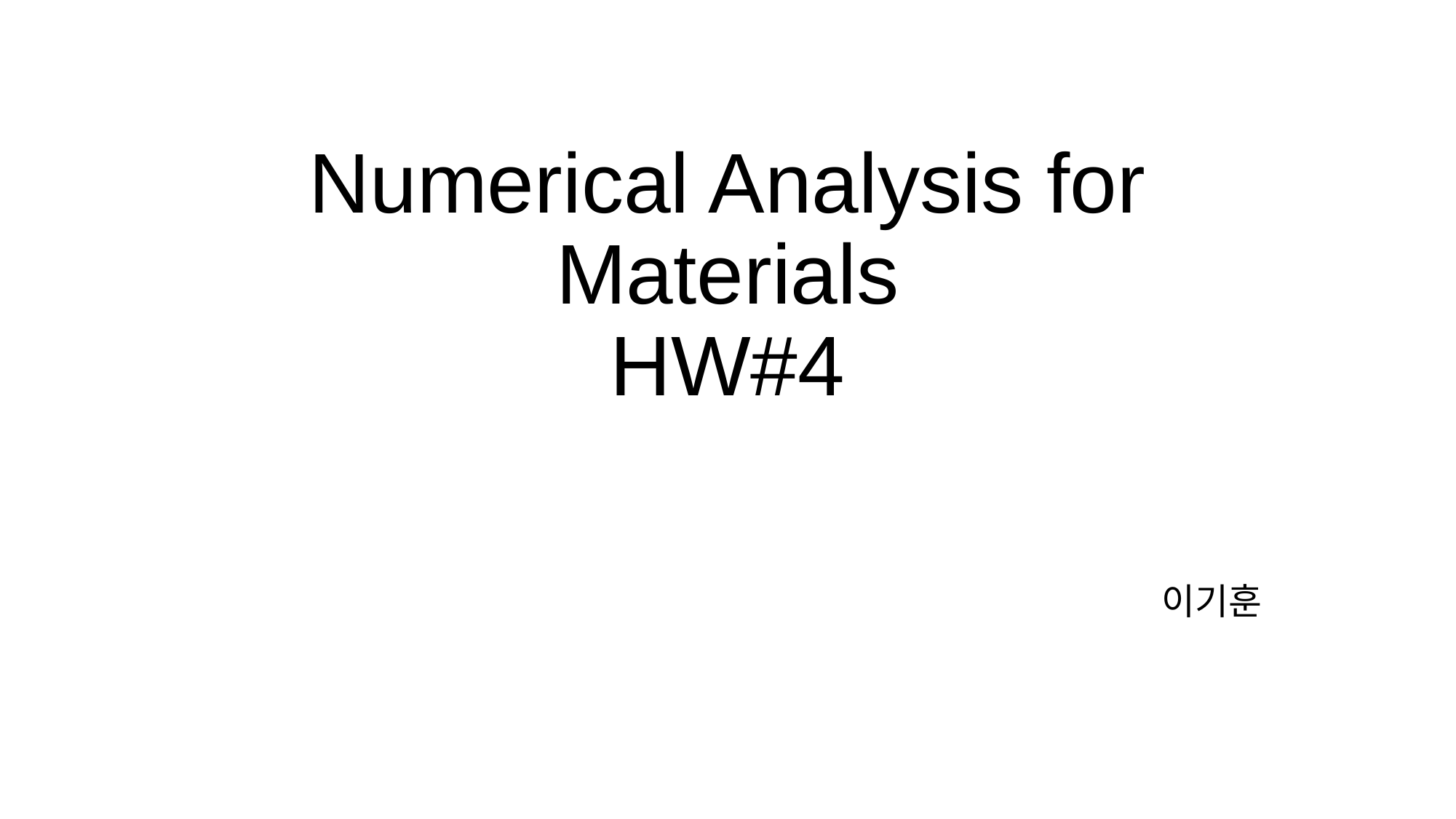

# Numerical Analysis for Materials HW#4
이기훈